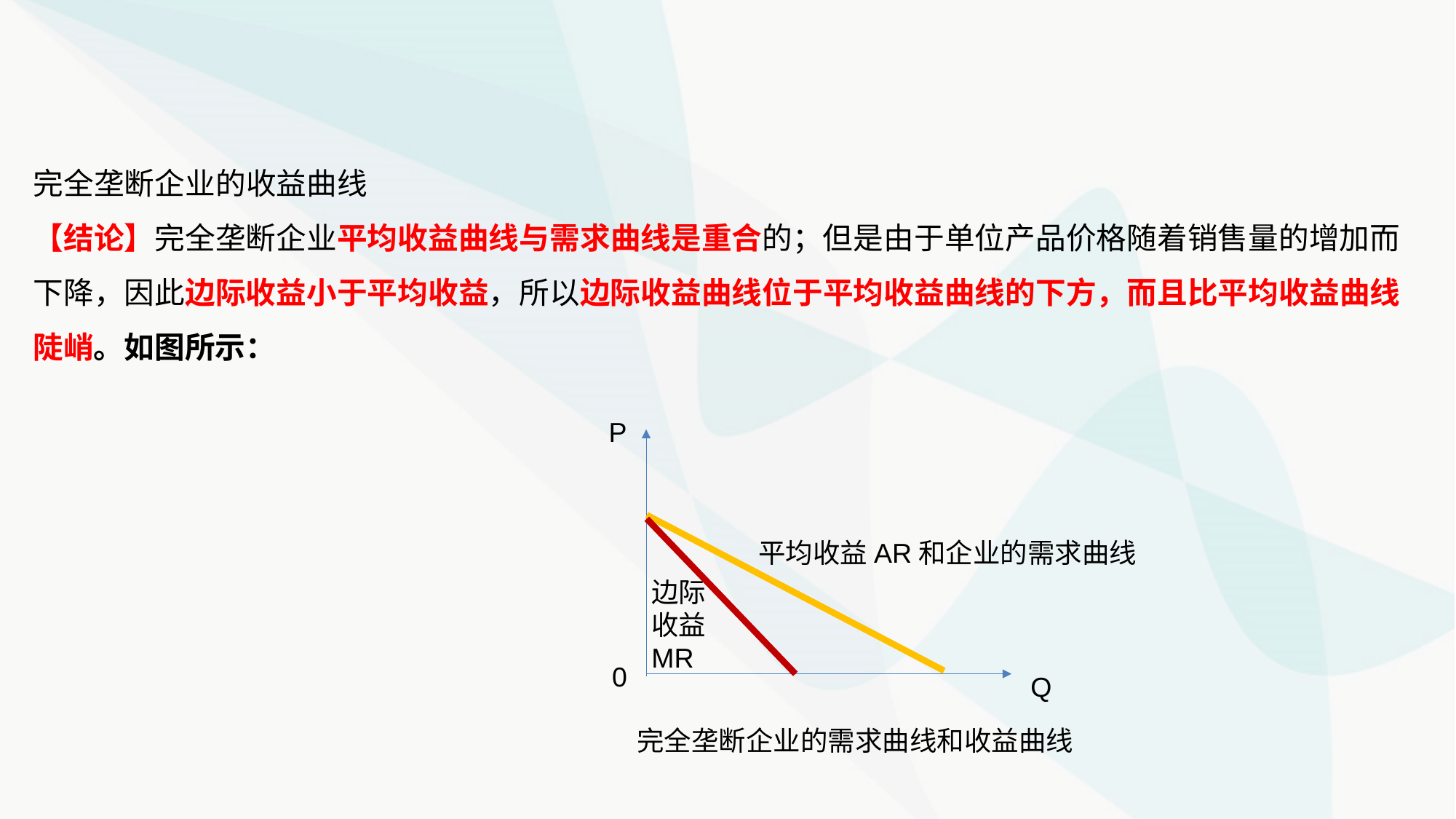

完全垄断企业的收益曲线
【结论】完全垄断企业平均收益曲线与需求曲线是重合的；但是由于单位产品价格随着销售量的增加而下降，因此边际收益小于平均收益，所以边际收益曲线位于平均收益曲线的下方，而且比平均收益曲线陡峭。如图所示：
P
平均收益AR和企业的需求曲线
边际收益MR
0
Q
完全垄断企业的需求曲线和收益曲线